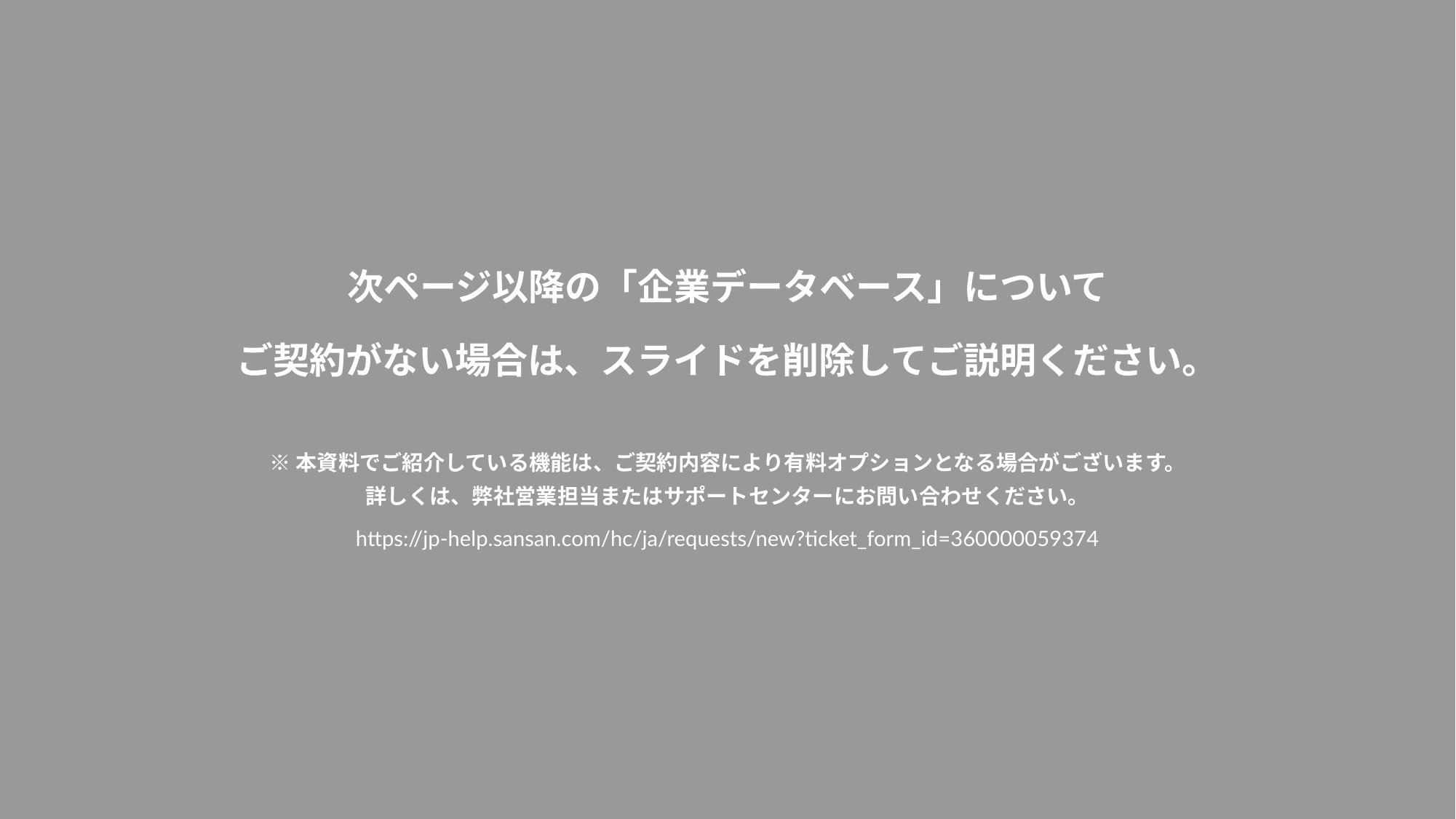

次ページ以降の「企業データベース」について
ご契約がない場合は、スライドを削除してご説明ください。
※本資料でご紹介している機能は、ご契約内容により有料オプションとなる場合がございます。
詳しくは、弊社営業担当またはサポートセンターにお問い合わせください。
https://jp-help.sansan.com/hc/ja/requests/new?ticket_form_id=360000059374